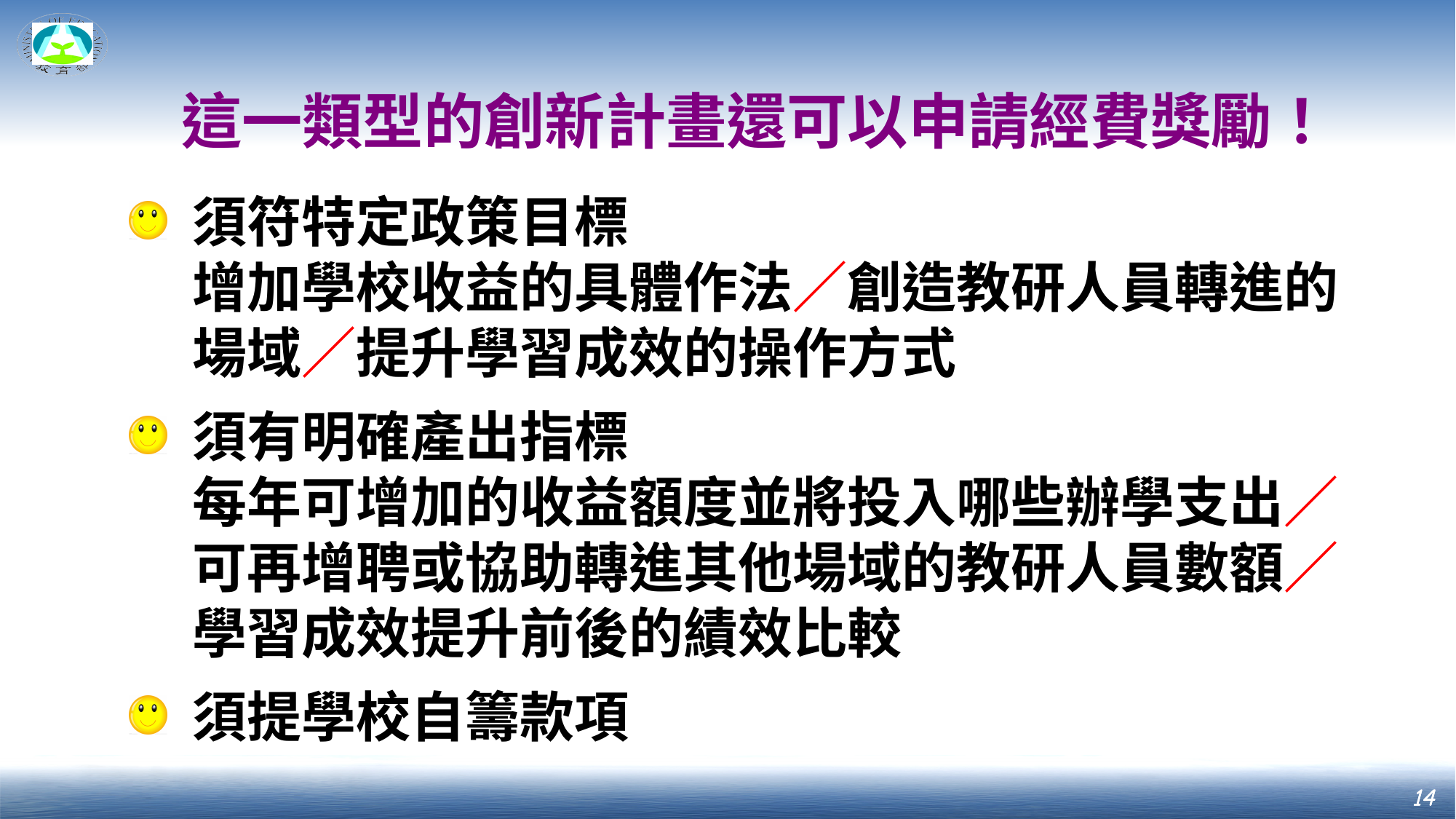

這一類型的創新計畫還可以申請經費獎勵！
須符特定政策目標
增加學校收益的具體作法／創造教研人員轉進的場域／提升學習成效的操作方式
須有明確產出指標
每年可增加的收益額度並將投入哪些辦學支出／可再增聘或協助轉進其他場域的教研人員數額／學習成效提升前後的績效比較
須提學校自籌款項